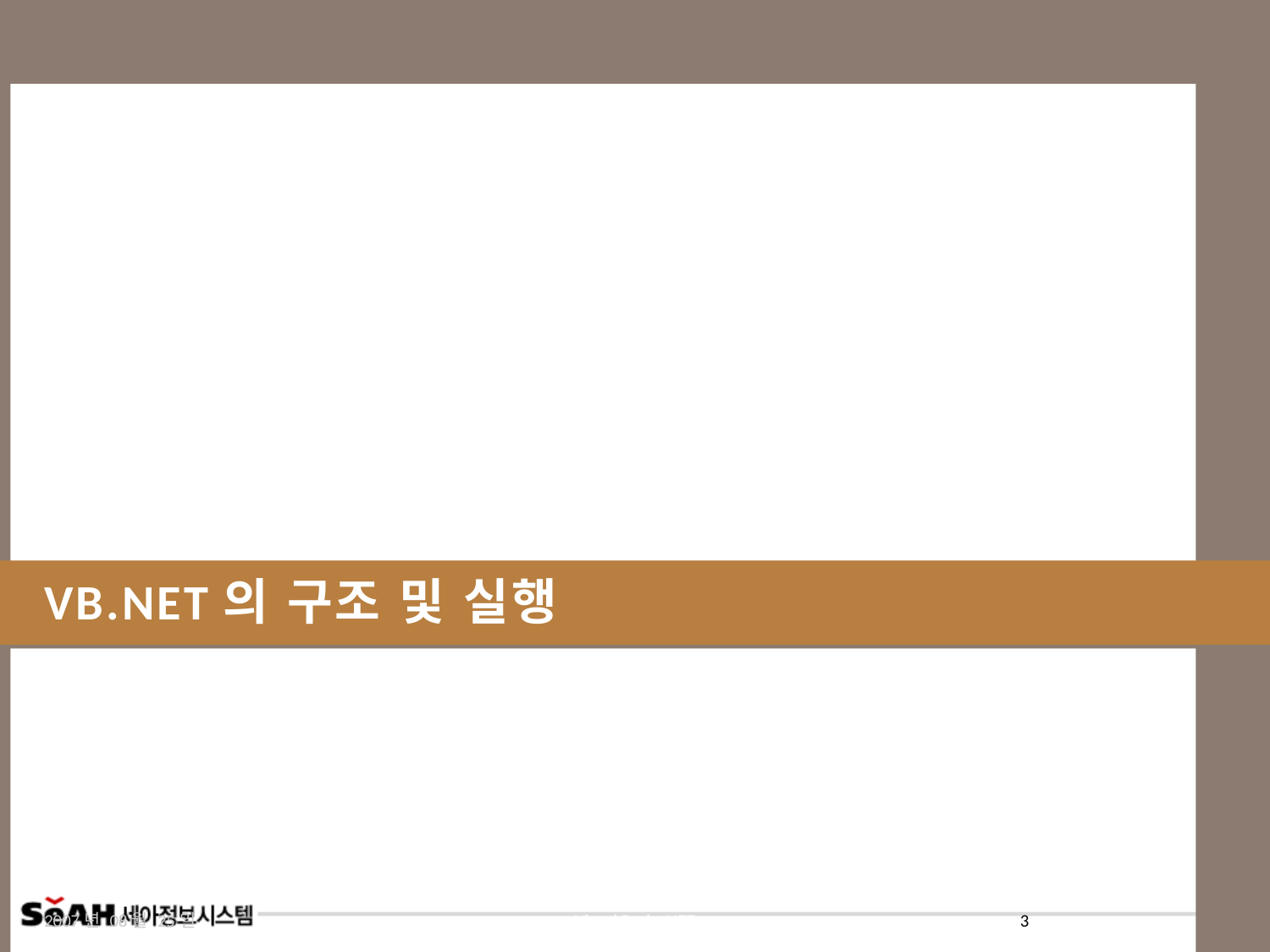

# VB.NET의 구조 및 실행
2007년 08월 25일
Visual Basic .NET
3